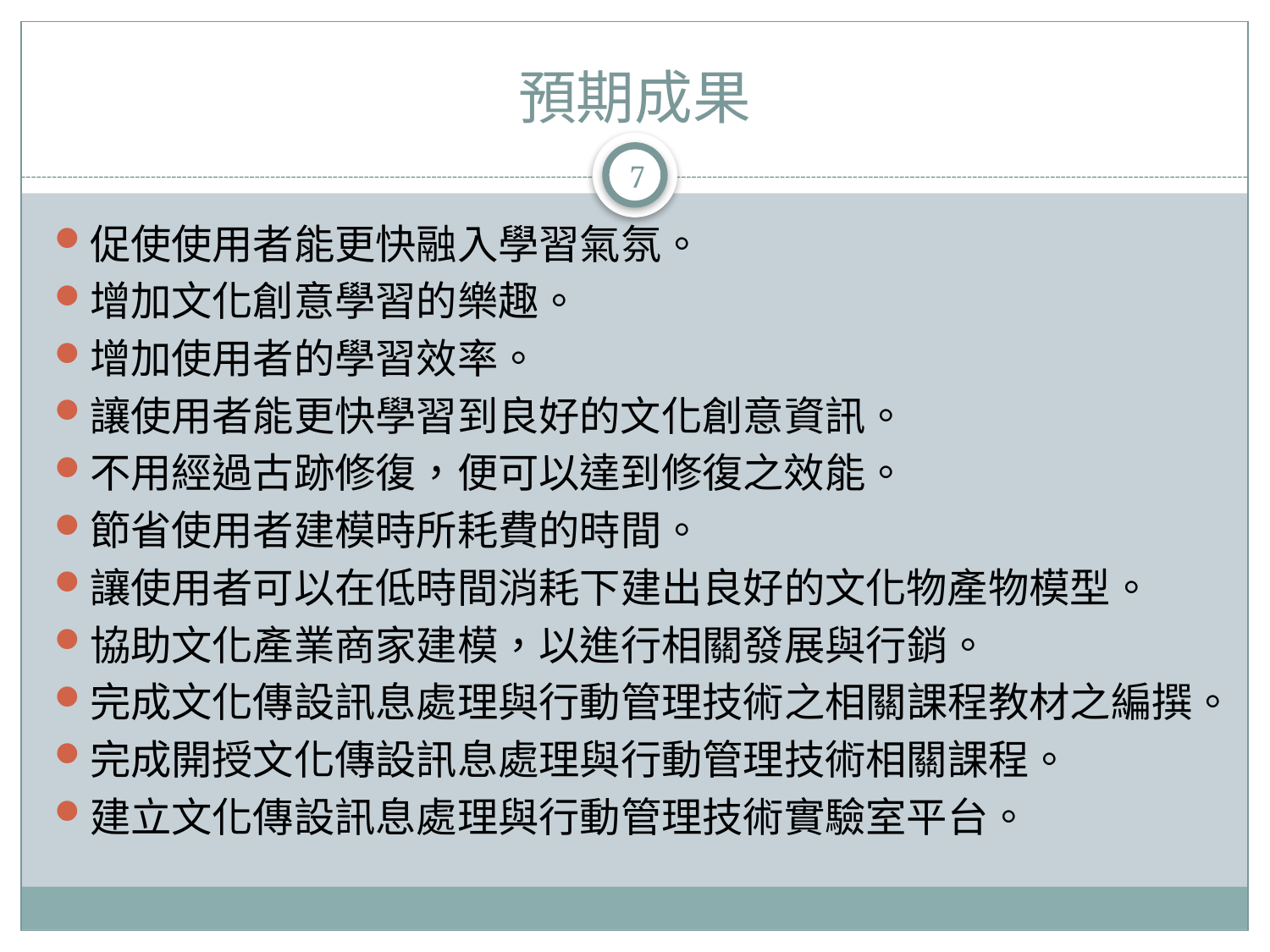

# 預期成果
7
促使使用者能更快融入學習氣氛。
增加文化創意學習的樂趣。
增加使用者的學習效率。
讓使用者能更快學習到良好的文化創意資訊。
不用經過古跡修復，便可以達到修復之效能。
節省使用者建模時所耗費的時間。
讓使用者可以在低時間消耗下建出良好的文化物產物模型。
協助文化產業商家建模，以進行相關發展與行銷。
完成文化傳設訊息處理與行動管理技術之相關課程教材之編撰。
完成開授文化傳設訊息處理與行動管理技術相關課程。
建立文化傳設訊息處理與行動管理技術實驗室平台。